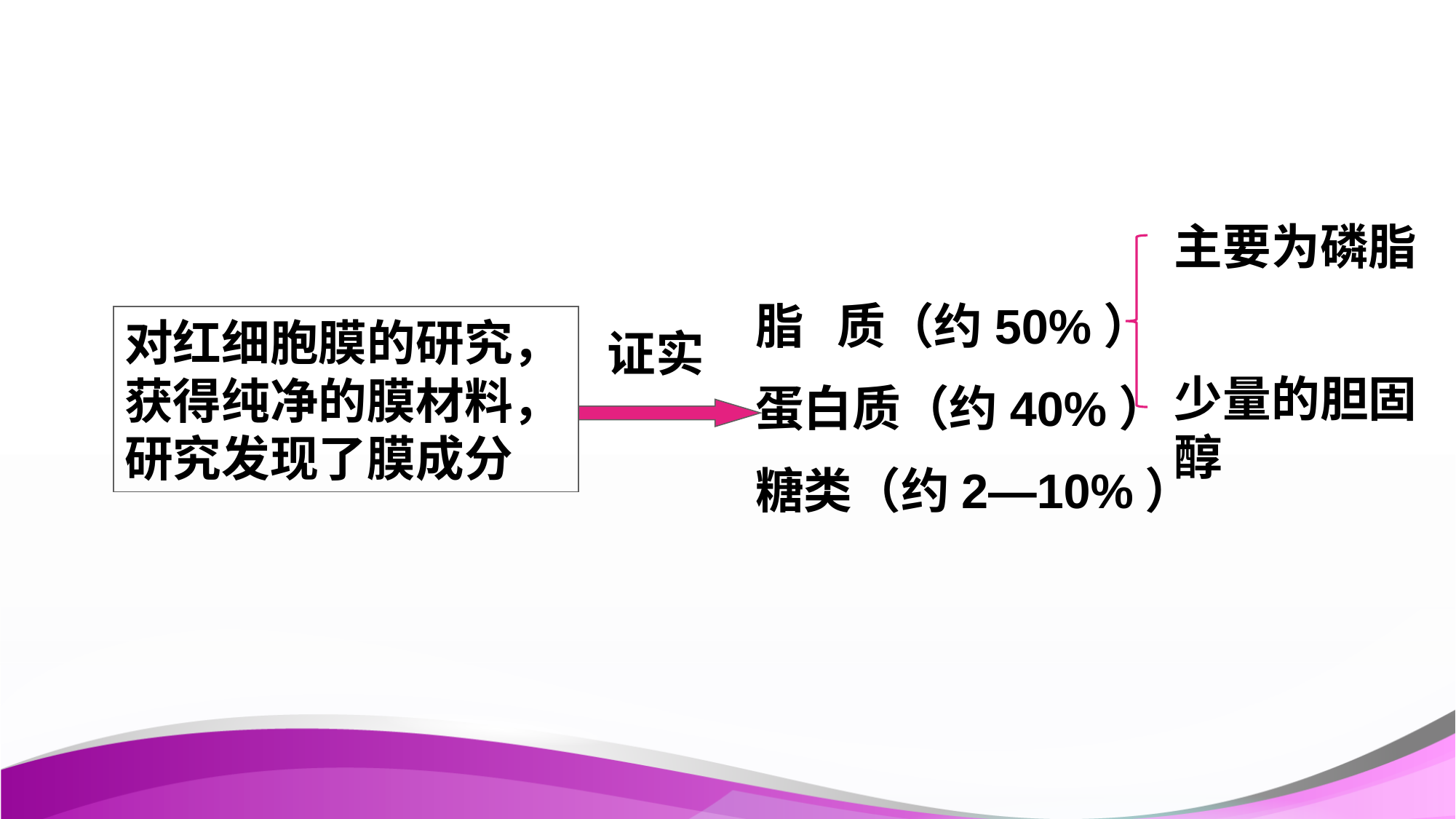

主要为磷脂

脂   质（约50%）
蛋白质（约40%）
糖类（约2—10%）
对红细胞膜的研究，获得纯净的膜材料，研究发现了膜成分
证实
少量的胆固醇